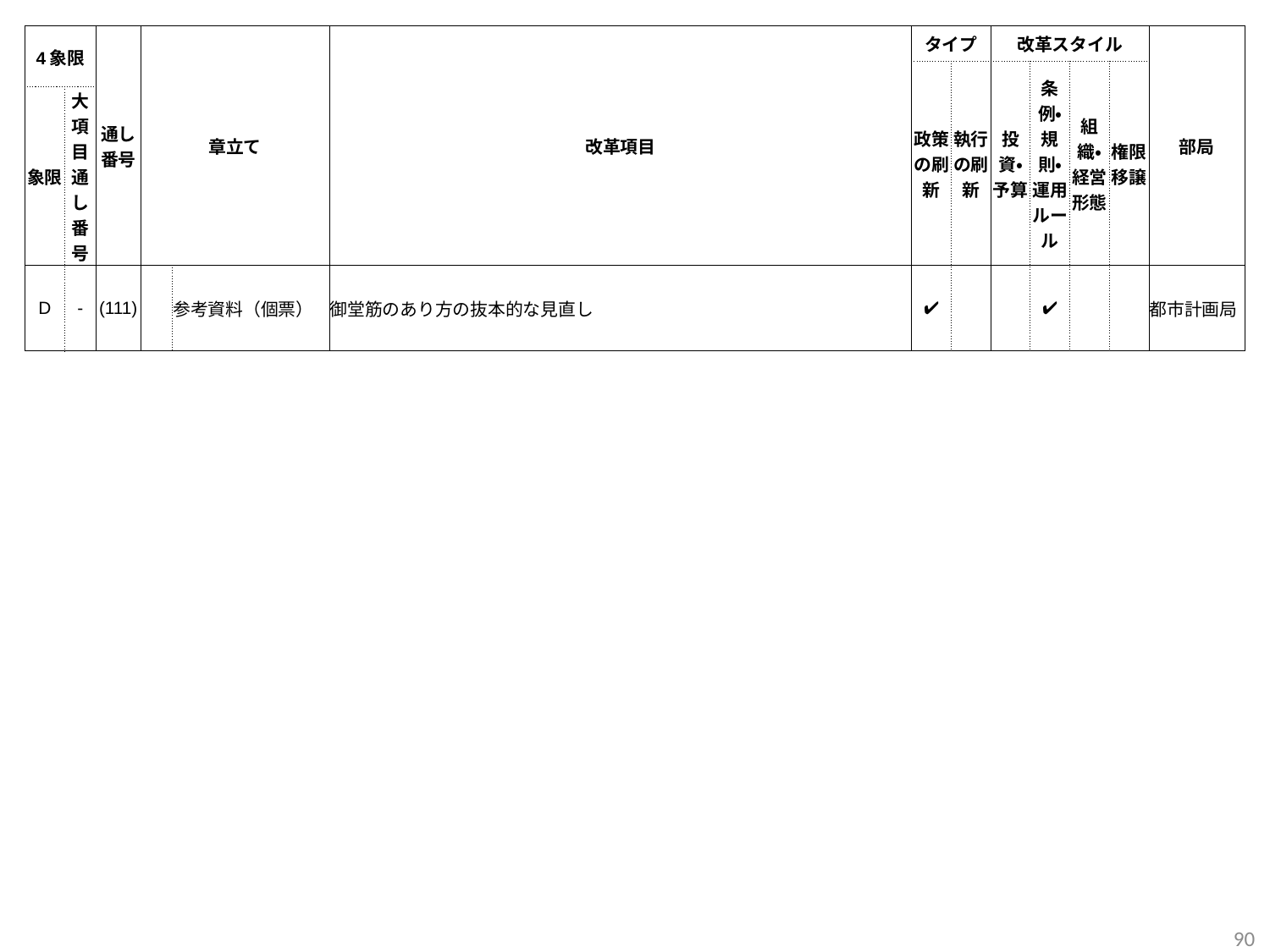

| 4象限 |  | 通し番号 | 章立て |  | 改革項目 | タイプ |  | 改革スタイル |  |  |  | 部局 |
| --- | --- | --- | --- | --- | --- | --- | --- | --- | --- | --- | --- | --- |
|  |  |  |  |  |  | 政策の刷新 | 執行の刷新 | 投資・予算 | 条例・規則・ 運用ルール | 組織・経営形態 | 権限移譲 |  |
| 象限 | 大項目通し番号 |  |  |  |  |  |  |  |  |  |  |  |
| D | - | (111) |  | 参考資料（個票） | 御堂筋のあり方の抜本的な見直し | ✔ |  |  | ✔ |  |  | 都市計画局 |
90